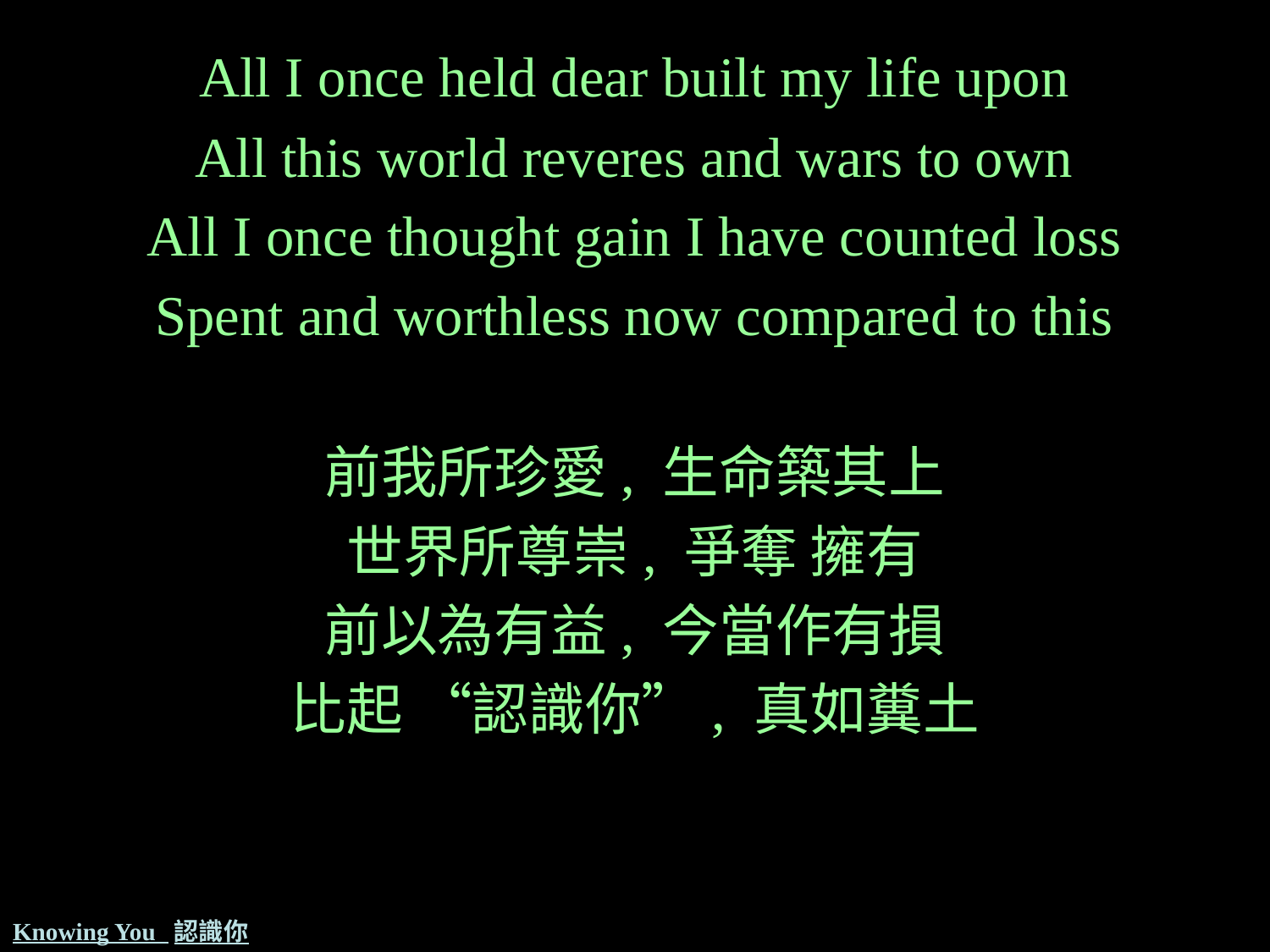

All I once held dear built my life upon
All this world reveres and wars to own
All I once thought gain I have counted loss
Spent and worthless now compared to this

前我所珍愛, 生命築其上
世界所尊崇, 爭奪 擁有
前以為有益, 今當作有損
比起 “認識你”, 真如糞土

# Knowing You  認識你